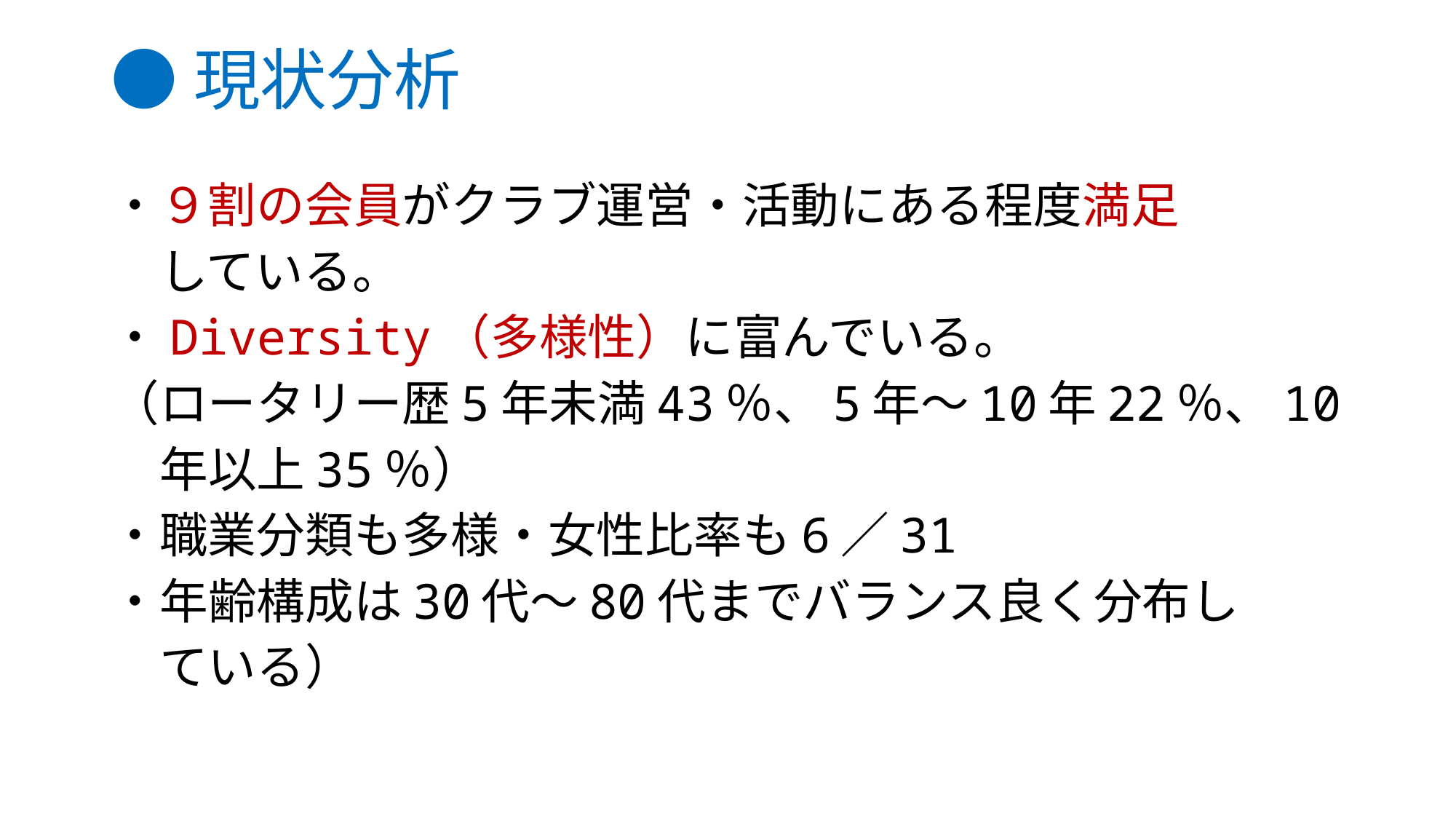

# ●現状分析
・９割の会員がクラブ運営・活動にある程度満足
　している。
・Diversity（多様性）に富んでいる。
（ロータリー歴5年未満43％、5年～10年22％、10
　年以上35％）
・職業分類も多様・女性比率も6／31
・年齢構成は30代～80代までバランス良く分布し
　ている）